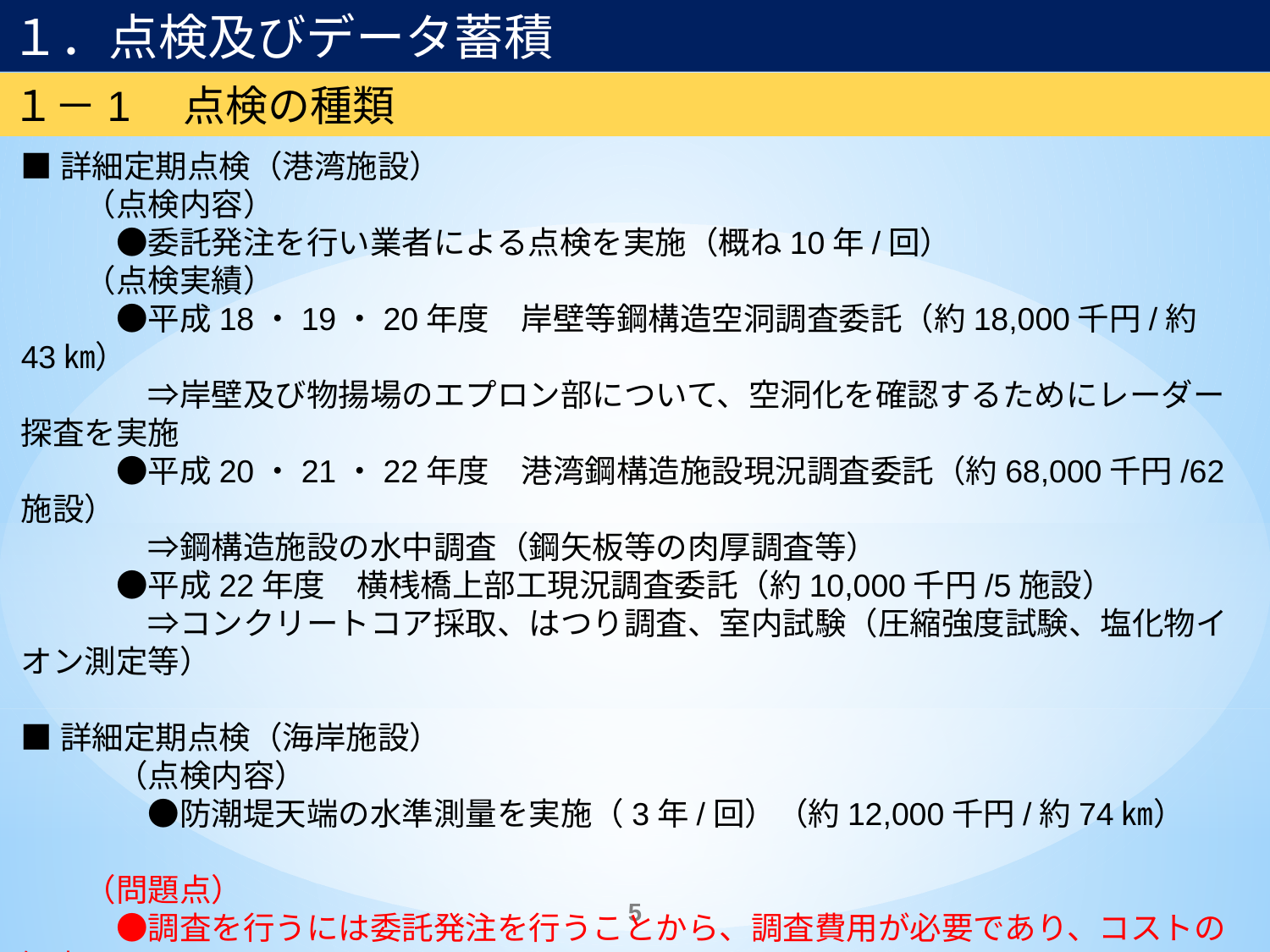

１．点検及びデータ蓄積
１－1　点検の種類
■詳細定期点検（港湾施設）
　　（点検内容）
　　　●委託発注を行い業者による点検を実施（概ね10年/回）
　　（点検実績）
　　　●平成18・19・20年度　岸壁等鋼構造空洞調査委託（約18,000千円/約43㎞）
　　　　⇒岸壁及び物揚場のエプロン部について、空洞化を確認するためにレーダー探査を実施
　　　●平成20・21・22年度　港湾鋼構造施設現況調査委託（約68,000千円/62施設）
　　　　⇒鋼構造施設の水中調査（鋼矢板等の肉厚調査等）
　　　●平成22年度　横桟橋上部工現況調査委託（約10,000千円/5施設）
　　　　⇒コンクリートコア採取、はつり調査、室内試験（圧縮強度試験、塩化物イオン測定等）

■詳細定期点検（海岸施設）
　　　（点検内容）
　　　　●防潮堤天端の水準測量を実施（3年/回）（約12,000千円/約74㎞）

　　（問題点）
　　　●調査を行うには委託発注を行うことから、調査費用が必要であり、コストの観点から
　　　　点検頻度の検討が必要
5